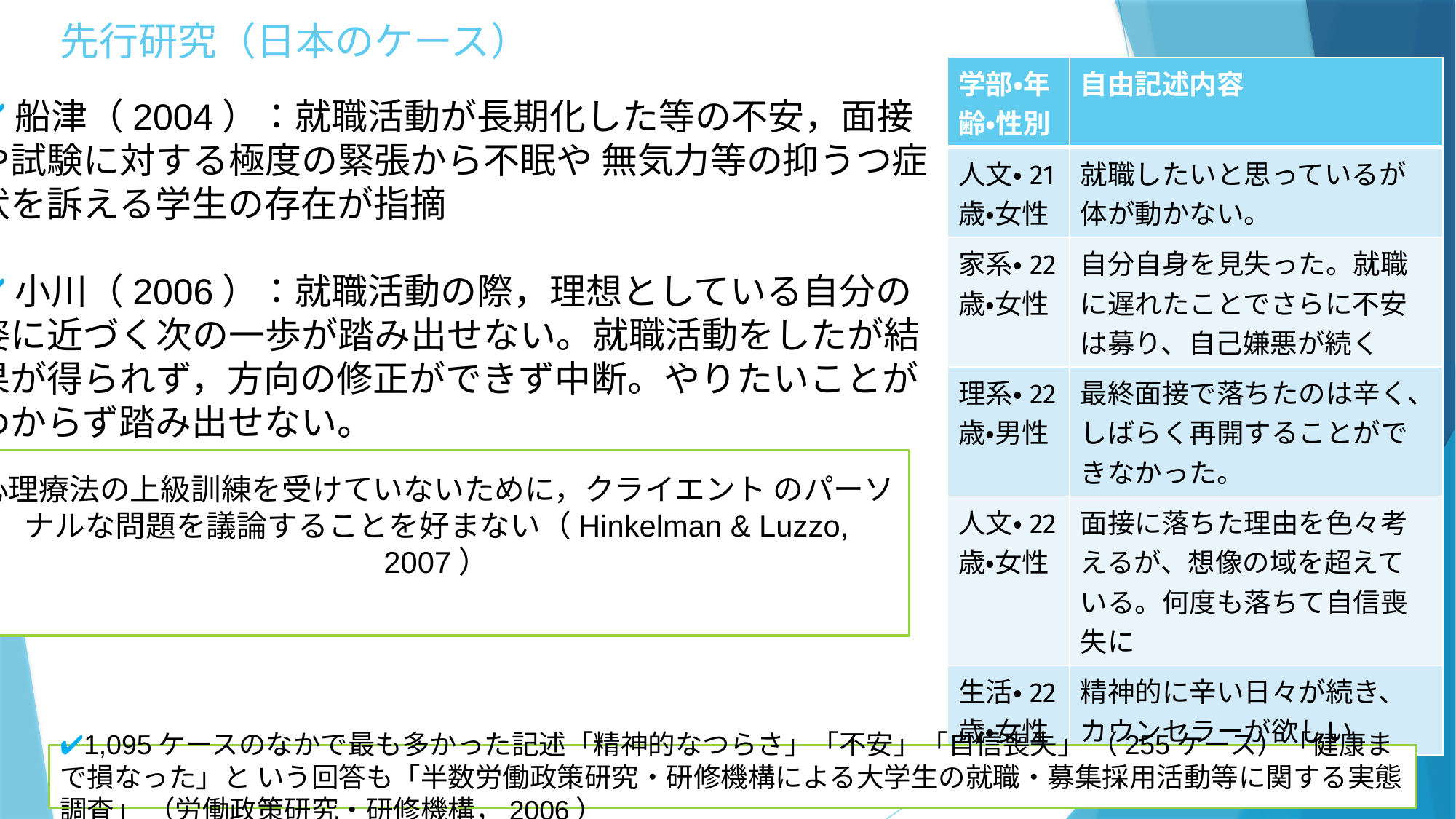

# 先行研究（日本のケース）
| 学部・年齢・性別 | 自由記述内容 |
| --- | --- |
| 人文・21歳・女性 | 就職したいと思っているが体が動かない。 |
| 家系・22歳・女性 | 自分自身を見失った。就職に遅れたことでさらに不安は募り、自己嫌悪が続く |
| 理系・22歳・男性 | 最終面接で落ちたのは辛く、しばらく再開することができなかった。 |
| 人文・22歳・女性 | 面接に落ちた理由を色々考えるが、想像の域を超えている。何度も落ちて自信喪失に |
| 生活・22歳・女性 | 精神的に辛い日々が続き、カウンセラーが欲しい |
✔船津（2004）：就職活動が長期化した等の不安，面接や試験に対する極度の緊張から不眠や 無気力等の抑うつ症状を訴える学生の存在が指摘

✔小川（2006）：就職活動の際，理想としている自分の姿に近づく次の一歩が踏み出せない。就職活動をしたが結果が得られず，方向の修正ができず中断。やりたいことがわからず踏み出せない。
心理療法の上級訓練を受けていないために，クライエント のパーソナルな問題を議論することを好まない（Hinkelman & Luzzo, 2007）

✔1,095ケースのなかで最も多かった記述「精神的なつらさ」「不安」「自信喪失」 （255ケース）「健康まで損なった」と いう回答も「半数労働政策研究・研修機構による大学生の就職・募集採用活動等に関する実態調査」 （労働政策研究・研修機構，2006）